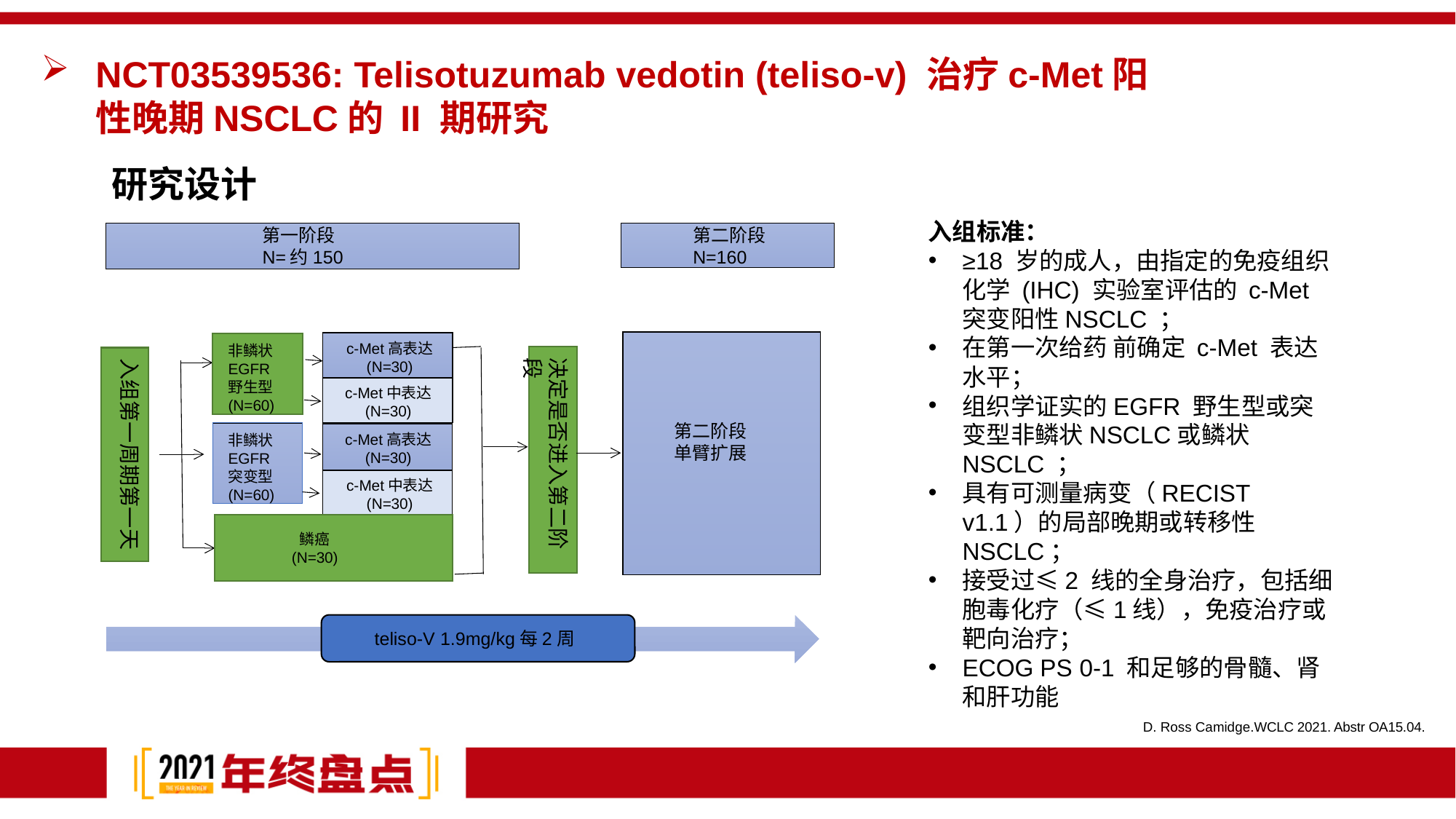

NCT03539536: Telisotuzumab vedotin (teliso-v) 治疗c-Met阳性晚期NSCLC的 II 期研究
研究设计
入组标准：
≥18 岁的成人，由指定的免疫组织化学 (IHC) 实验室评估的 c-Met突变阳性NSCLC ；
在第一次给药 前确定 c-Met 表达水平；
组织学证实的EGFR 野生型或突变型非鳞状NSCLC或鳞状NSCLC ；
具有可测量病变（RECIST  v1.1）的局部晚期或转移性 NSCLC；
接受过≤2 线的全身治疗，包括细胞毒化疗（≤1线），免疫治疗或靶向治疗；
ECOG PS 0-1 和足够的骨髓、肾和肝功能
第一阶段
N=约150
第二阶段
N=160

c-Met高表达
(N=30)

非鳞状
EGFR
野生型
(N=60)
决定是否进入第二阶段
入组第一周期第一天

c-Met中表达
(N=30)

第二阶段
单臂扩展

c-Met高表达
(N=30)

非鳞状
EGFR
突变型
(N=60)
c-Met中表达
(N=30)

鳞癌
(N=30)

teliso-V 1.9mg/kg每2周
D. Ross Camidge.WCLC 2021. Abstr OA15.04.